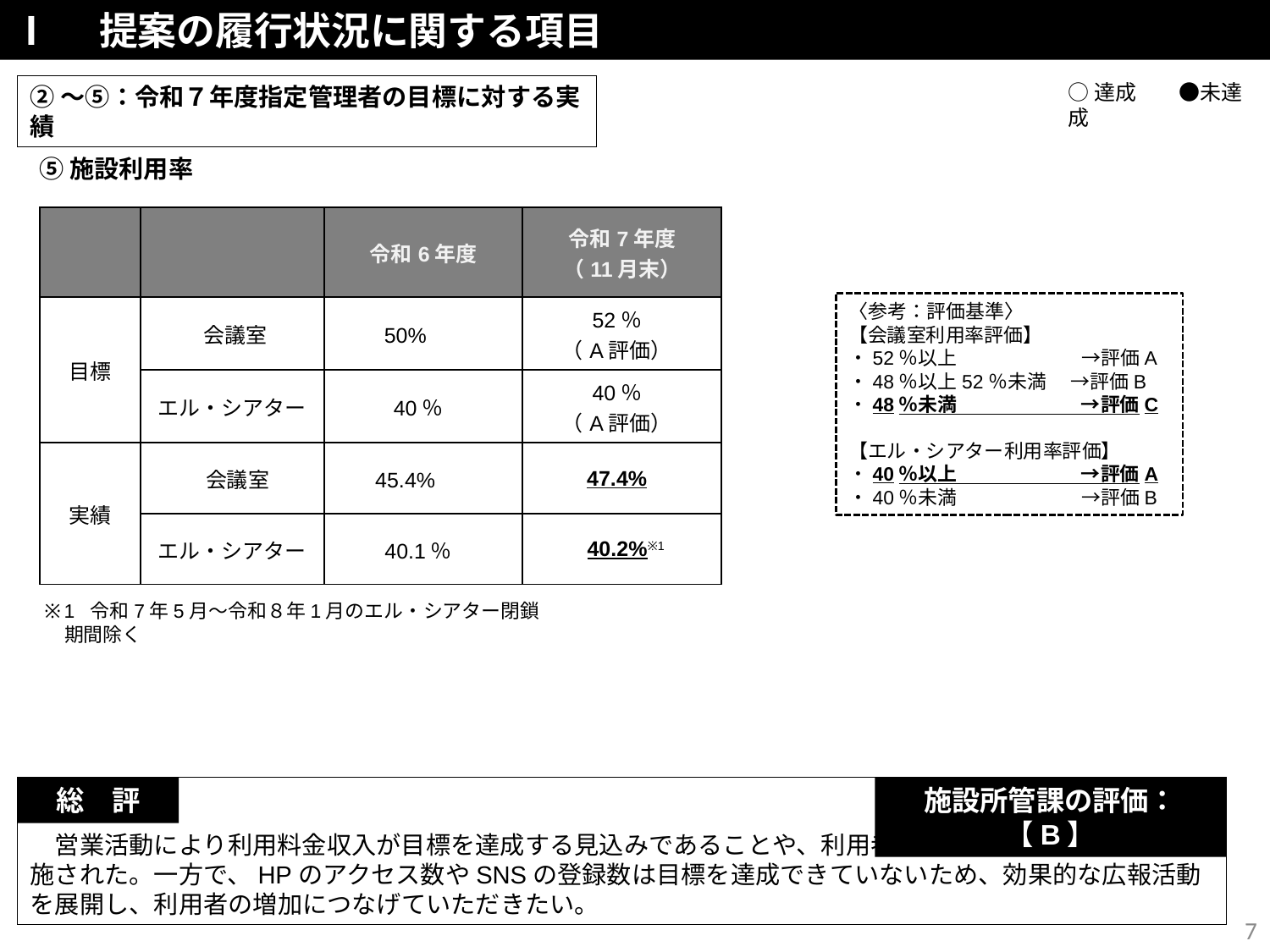

Ⅰ　提案の履行状況に関する項目
○達成　　●未達成
②～⑤：令和７年度指定管理者の目標に対する実績
⑤施設利用率
|  |  | 令和6年度 | 令和7年度 （11月末） |
| --- | --- | --- | --- |
| 目標 | 会議室 | 50% | 52％ （A評価） |
|  | エル・シアター | 40％ | 40％ （A評価） |
| 実績 | 会議室 | 45.4% | 47.4% |
|  | エル・シアター | 40.1％ | 40.2%※1 |
〈参考：評価基準〉
【会議室利用率評価】
・52％以上　　　　　      →評価A
・48％以上52％未満　 →評価B
・48％未満　　　　　      →評価C

【エル・シアター利用率評価】
・40％以上　　　　　      →評価A
・40％未満　　　　　      →評価B
 ※1  令和7年5月～令和８年1月のエル・シアター閉鎖期間除く
　営業活動により利用料金収入が目標を達成する見込みであることや、利用者増加に向けた取組が概ね実施された。一方で、HPのアクセス数やSNSの登録数は目標を達成できていないため、効果的な広報活動を展開し、利用者の増加につなげていただきたい。
総　評
施設所管課の評価：【B】
7